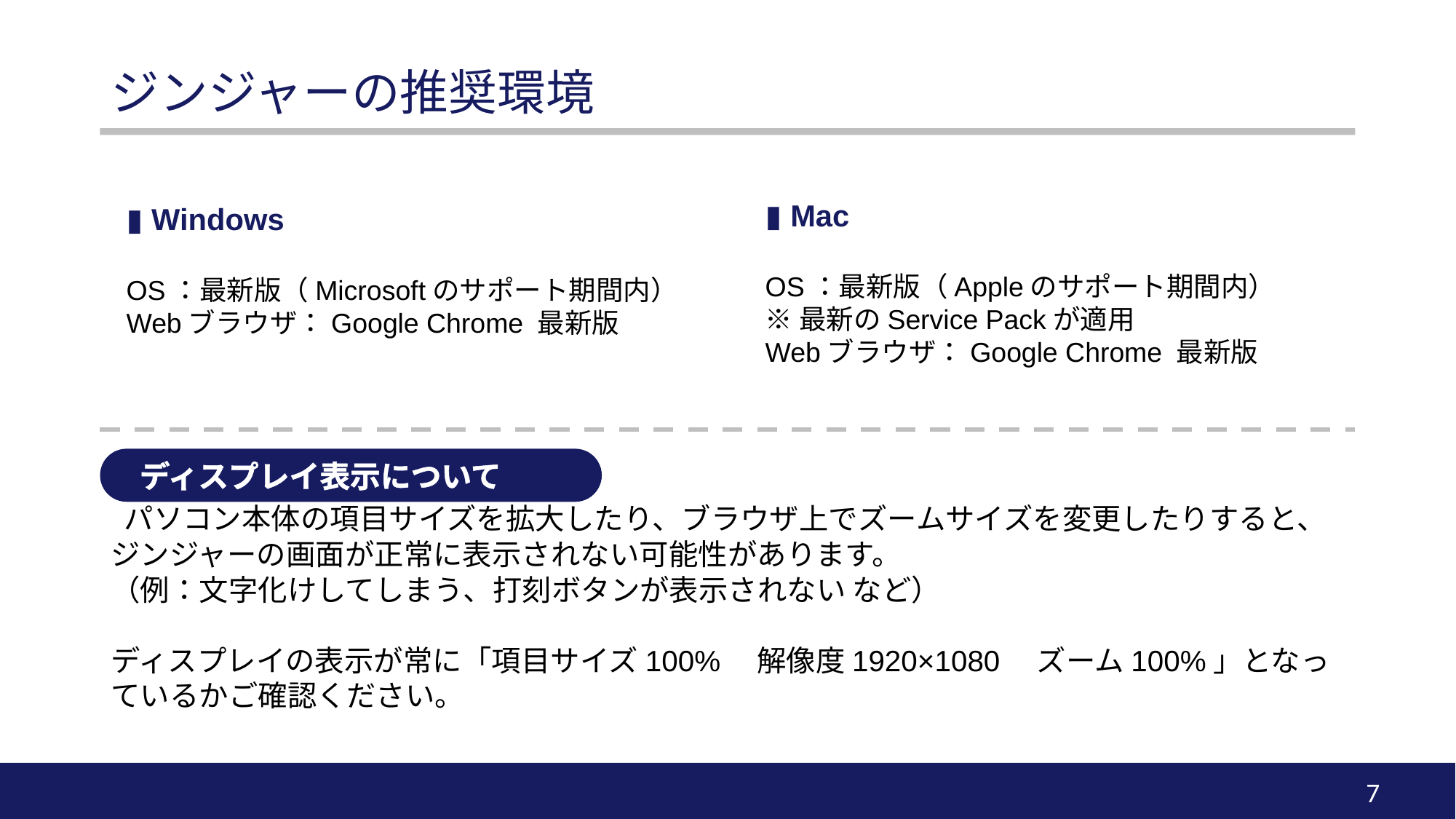

# ジンジャーの推奨環境

▮ Windows

OS：最新版（Microsoftのサポート期間内）
Webブラウザ：Google Chrome 最新版

▮ Mac

OS：最新版（Appleのサポート期間内）
※最新のService Packが適用
Webブラウザ：Google Chrome 最新版

パソコン本体の項目サイズを拡大したり、ブラウザ上でズームサイズを変更したりすると、
ジンジャーの画面が正常に表示されない可能性があります。
（例：文字化けしてしまう、打刻ボタンが表示されない など）

ディスプレイの表示が常に「項目サイズ100%　解像度1920×1080　ズーム100%」となっているかご確認ください。
  ディスプレイ表示について
7